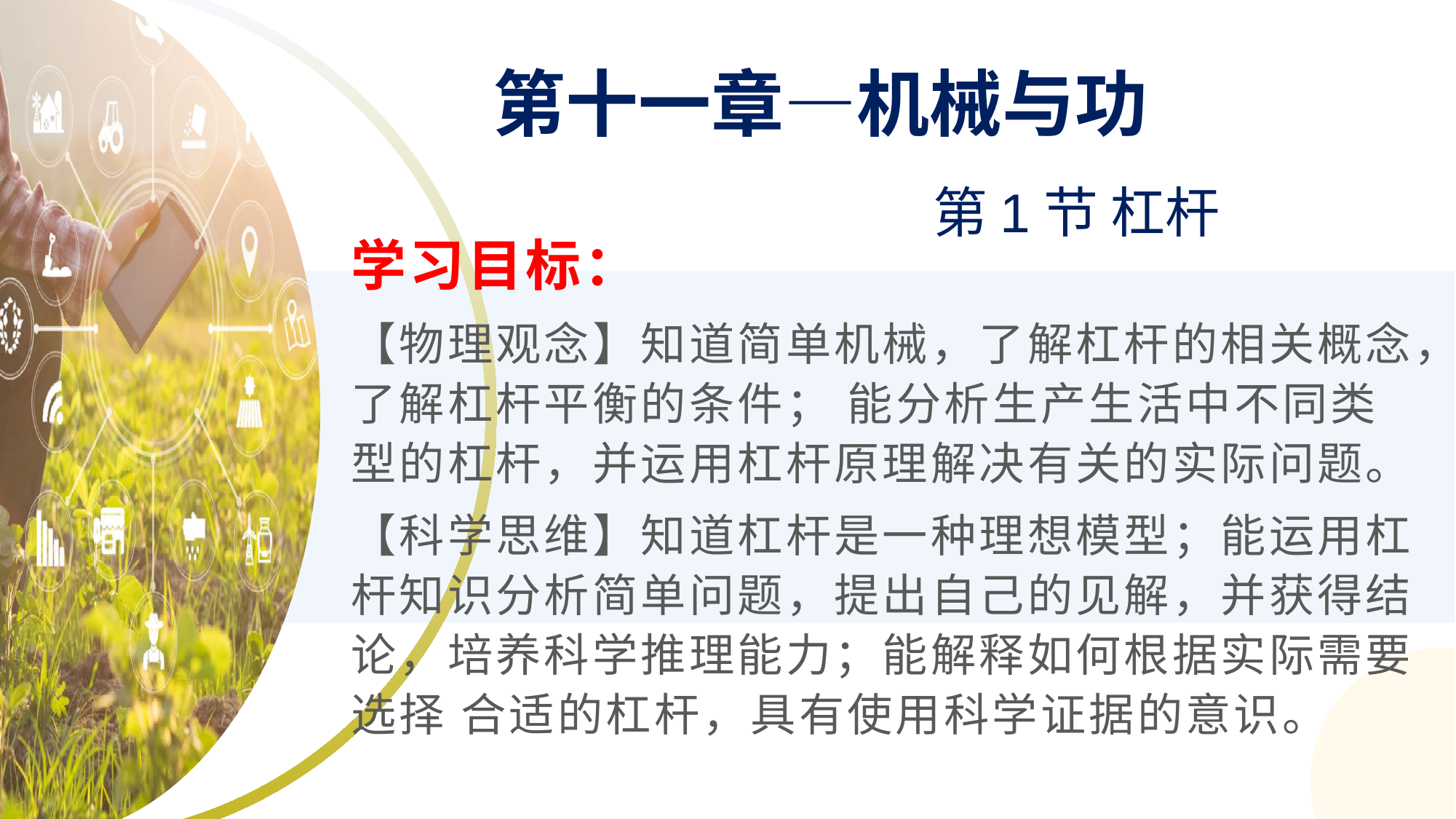

第十一章—机械与功
第1节 杠杆

学习目标：
【物理观念】知道简单机械，了解杠杆的相关概念，了解杠杆平衡的条件； 能分析生产生活中不同类型的杠杆，并运用杠杆原理解决有关的实际问题。
【科学思维】知道杠杆是一种理想模型；能运用杠杆知识分析简单问题，提出自己的见解，并获得结论，培养科学推理能力；能解释如何根据实际需要选择 合适的杠杆，具有使用科学证据的意识。